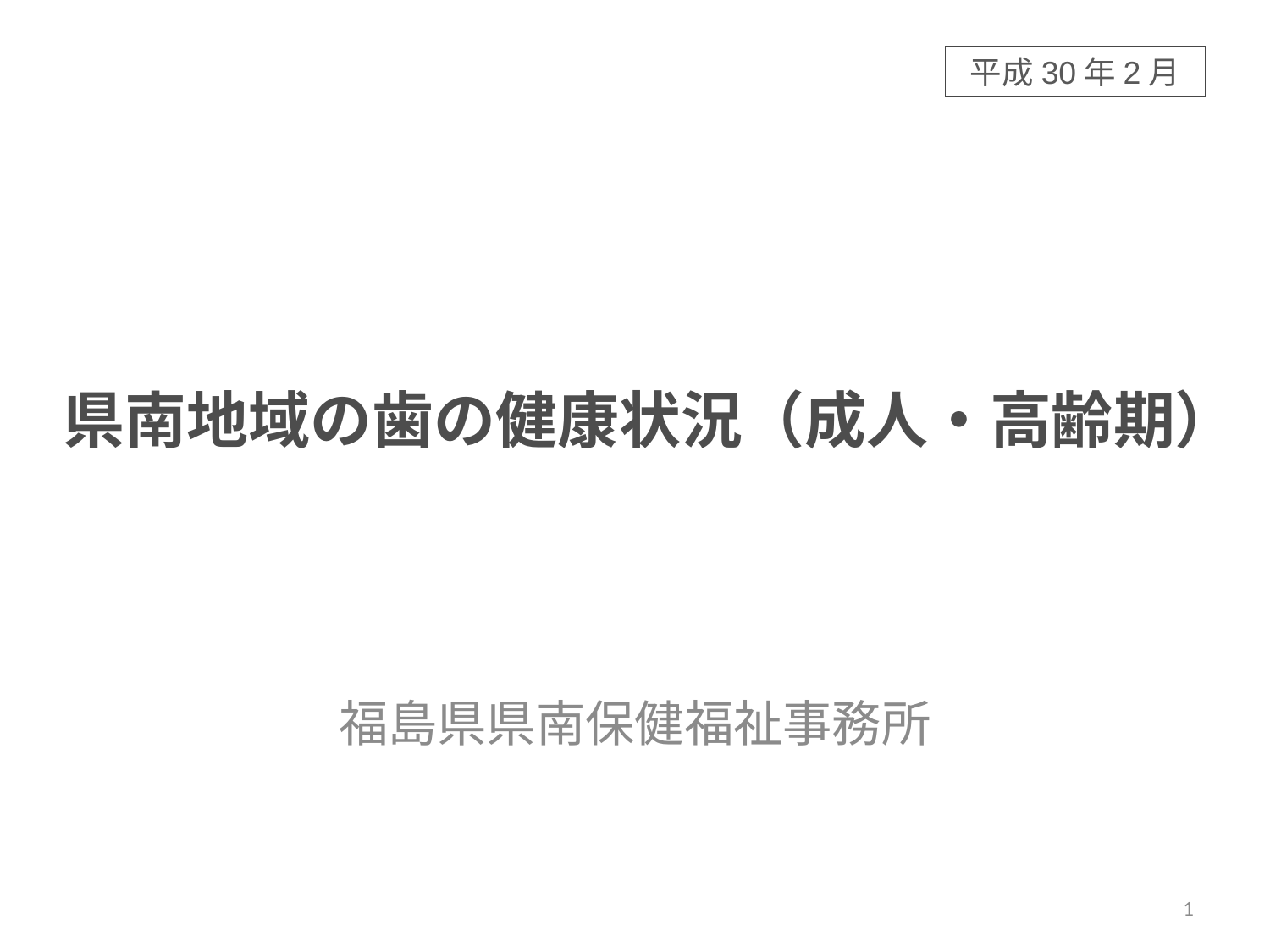

平成30年2月
# 県南地域の歯の健康状況（成人・高齢期）
福島県県南保健福祉事務所

1